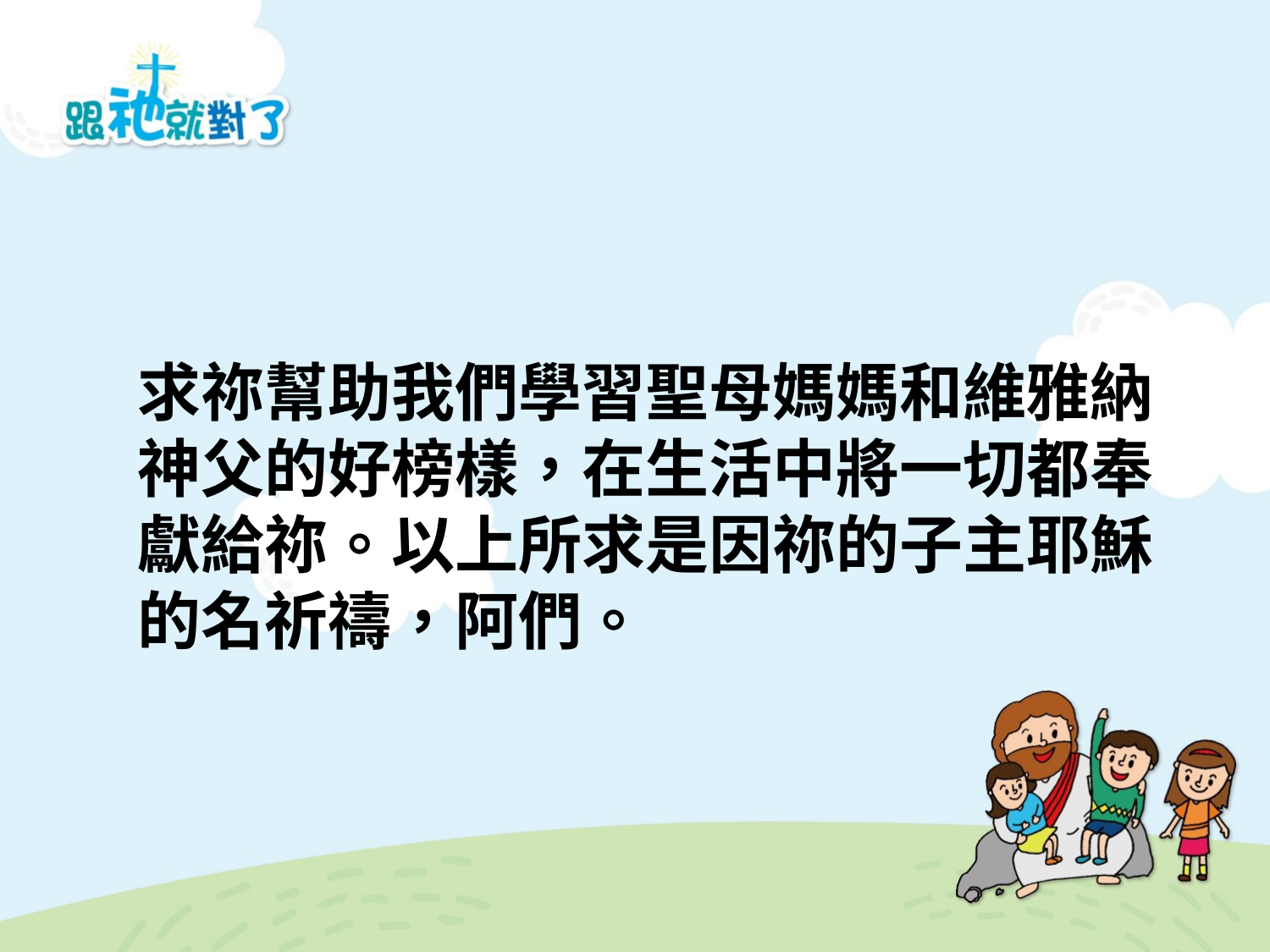

求祢幫助我們學習聖母媽媽和維雅納神父的好榜樣，在生活中將一切都奉獻給祢。以上所求是因祢的子主耶穌的名祈禱，阿們。